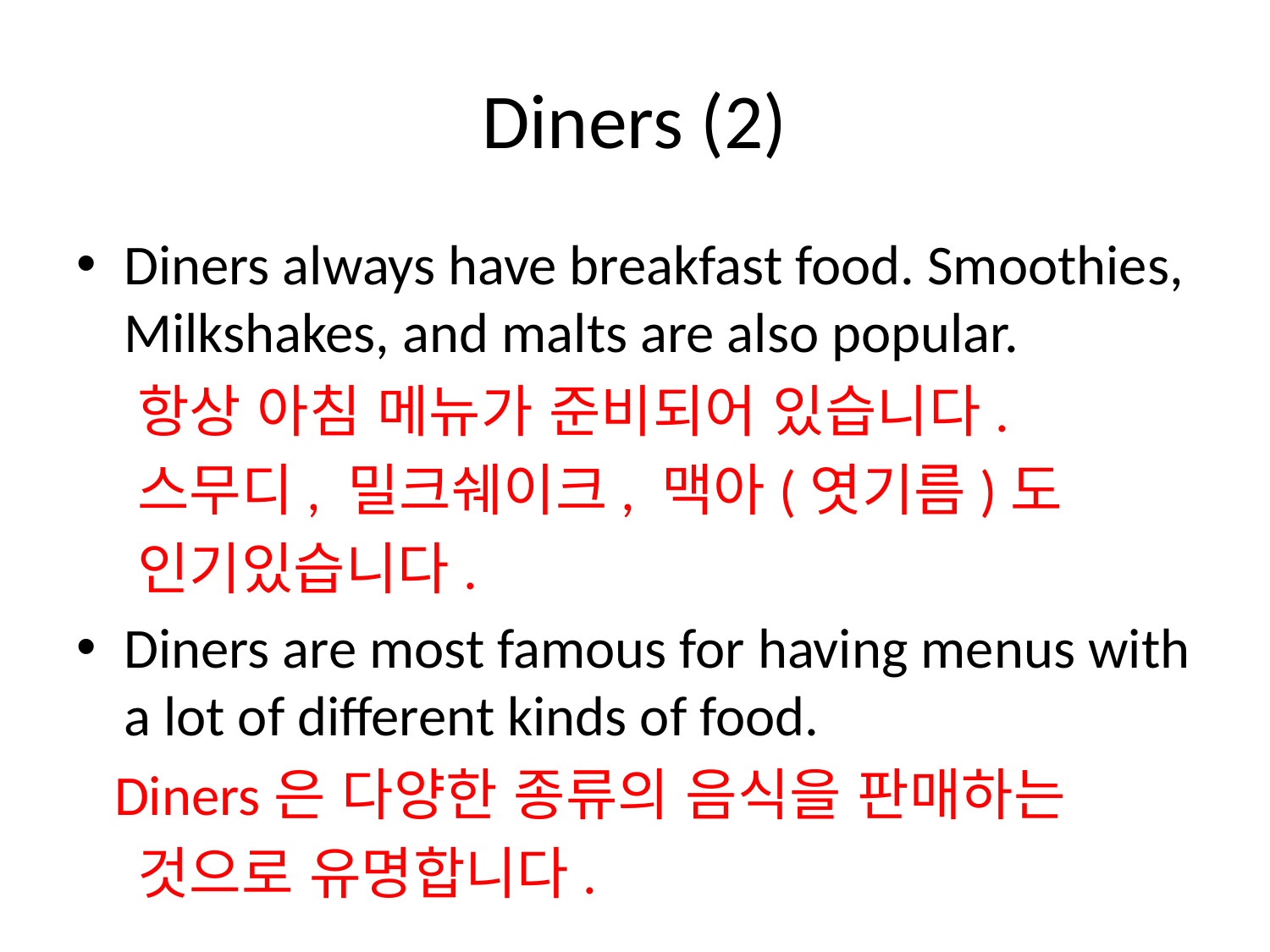

# Diners (2)
Diners always have breakfast food. Smoothies, Milkshakes, and malts are also popular.
   항상 아침 메뉴가 준비되어 있습니다.
   스무디, 밀크쉐이크, 맥아(엿기름)도
   인기있습니다.
Diners are most famous for having menus with a lot of different kinds of food.
   Diners은 다양한 종류의 음식을 판매하는
   것으로 유명합니다.